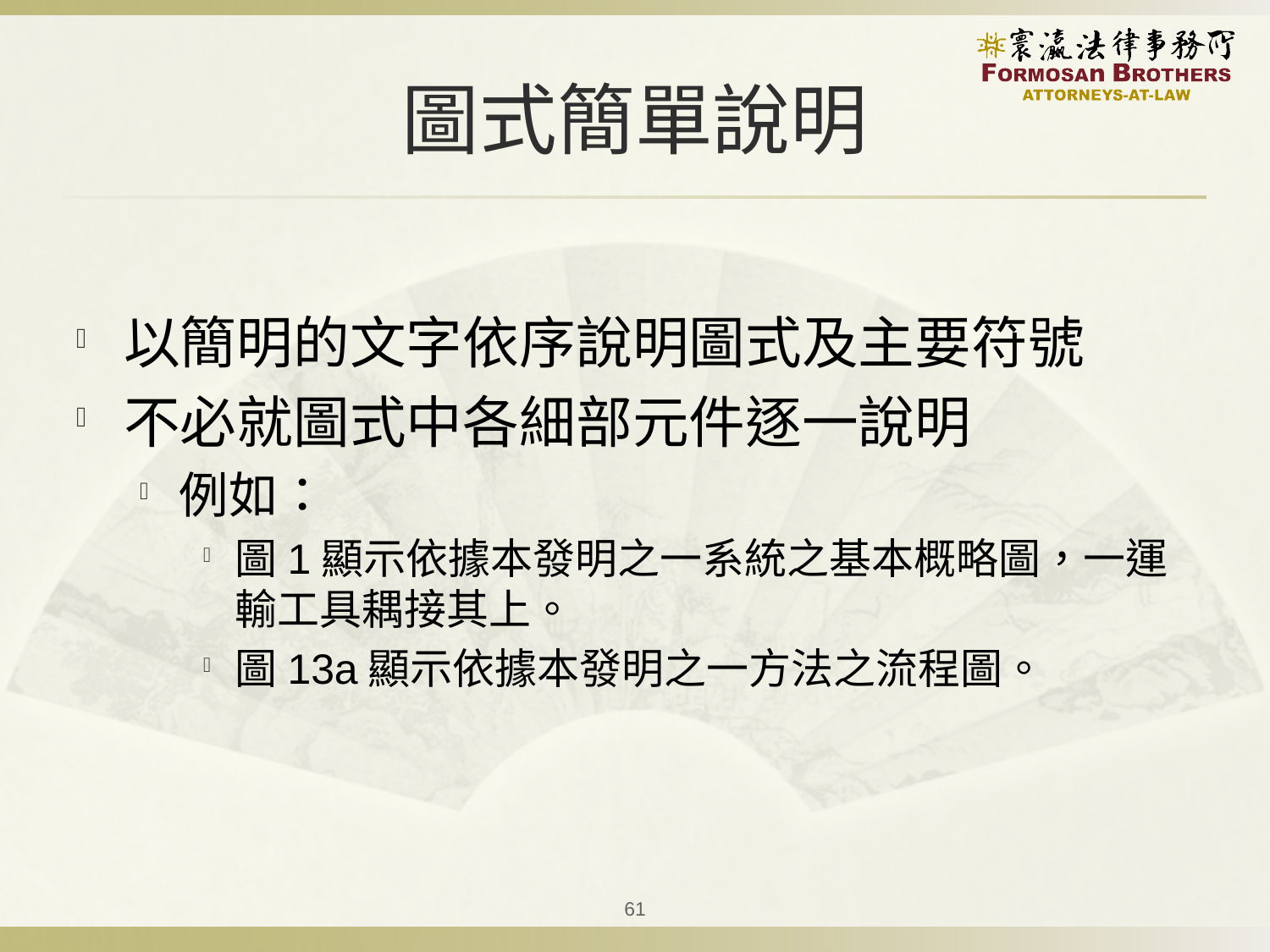

# 圖式簡單說明

以簡明的文字依序說明圖式及主要符號
不必就圖式中各細部元件逐一說明
例如：
圖1顯示依據本發明之一系統之基本概略圖，一運輸工具耦接其上。
圖13a顯示依據本發明之一方法之流程圖。
61